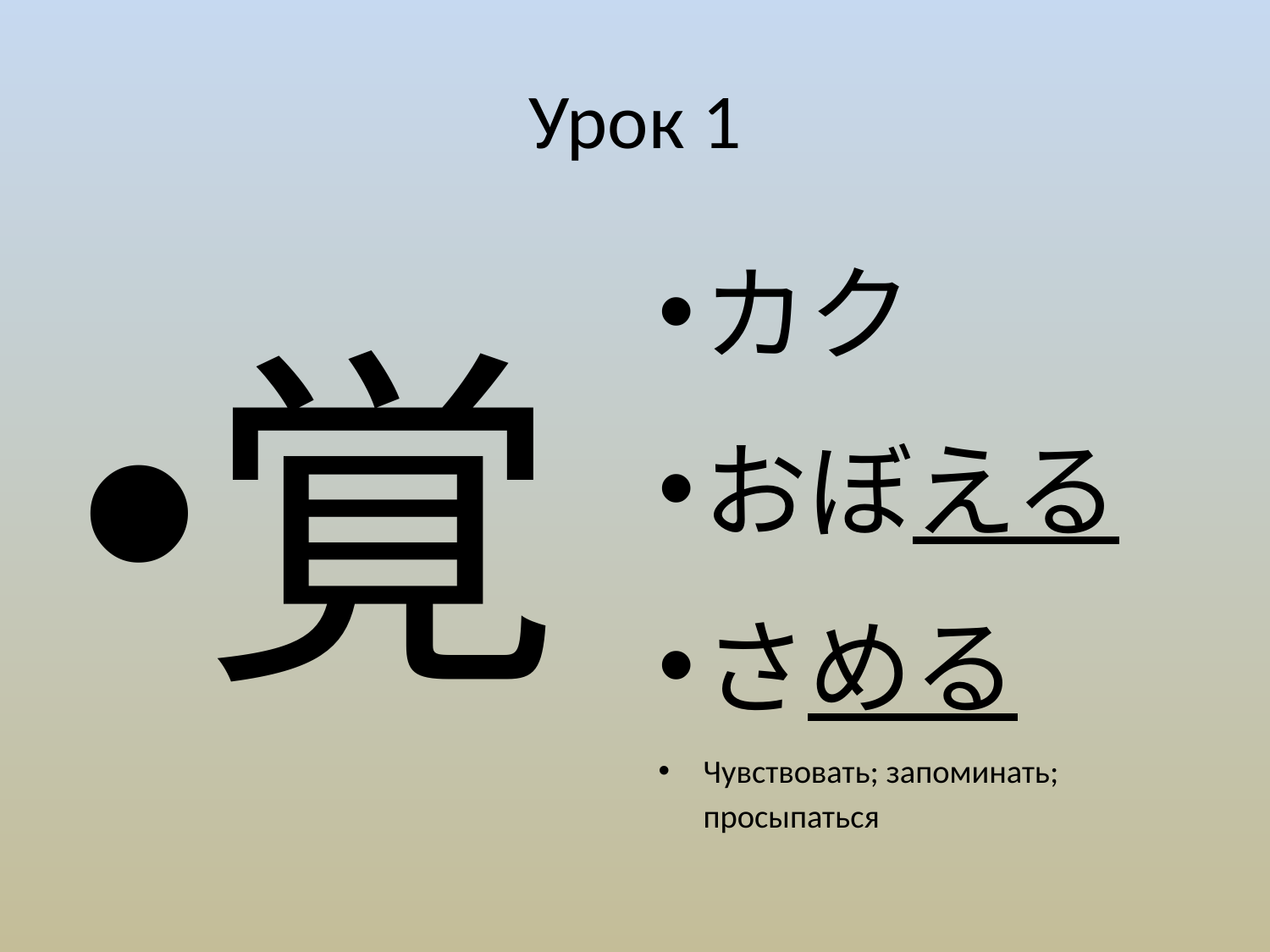

# Урок 1
覚

カク
おぼえる
さめる
Чувствовать; запоминать; просыпаться